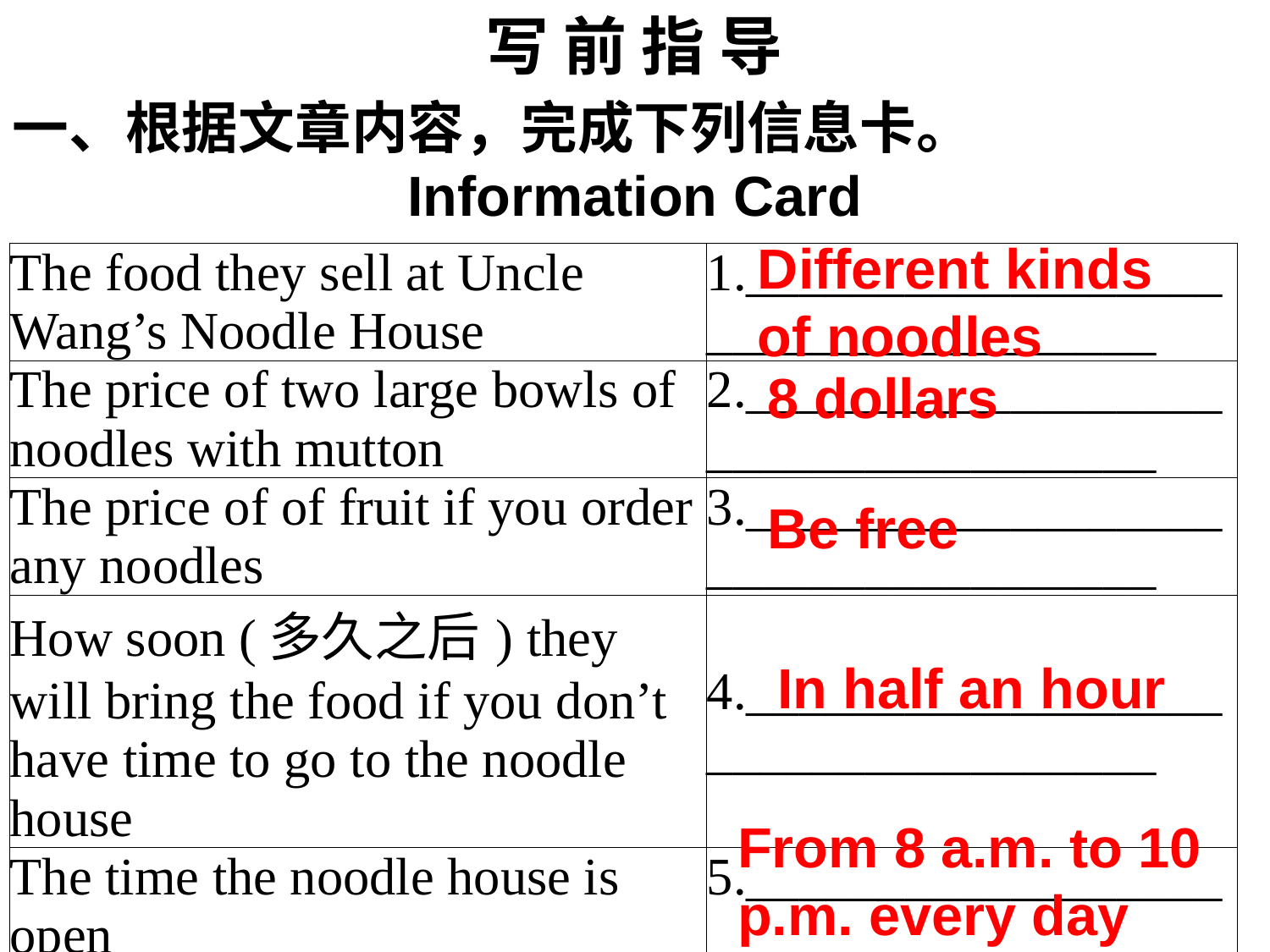

写 前 指 导
一、根据文章内容，完成下列信息卡。
Information Card
Different kinds of noodles
| The food they sell at Uncle Wang’s Noodle House | 1.\_\_\_\_\_\_\_\_\_\_\_\_\_\_\_\_\_\_\_\_\_\_\_\_\_\_\_\_\_\_\_\_\_\_\_ |
| --- | --- |
| The price of two large bowls of noodles with mutton | 2.\_\_\_\_\_\_\_\_\_\_\_\_\_\_\_\_\_\_\_\_\_\_\_\_\_\_\_\_\_\_\_\_\_\_\_ |
| The price of of fruit if you order any noodles | 3.\_\_\_\_\_\_\_\_\_\_\_\_\_\_\_\_\_\_\_\_\_\_\_\_\_\_\_\_\_\_\_\_\_\_\_ |
| How soon (多久之后) they will bring the food if you don’t have time to go to the noodle house | 4.\_\_\_\_\_\_\_\_\_\_\_\_\_\_\_\_\_\_\_\_\_\_\_\_\_\_\_\_\_\_\_\_\_\_\_ |
| The time the noodle house is open | 5.\_\_\_\_\_\_\_\_\_\_\_\_\_\_\_\_\_\_\_\_\_\_\_\_\_\_\_\_\_\_\_\_\_\_\_ |
8 dollars
Be free
In half an hour
From 8 a.m. to 10 p.m. every day